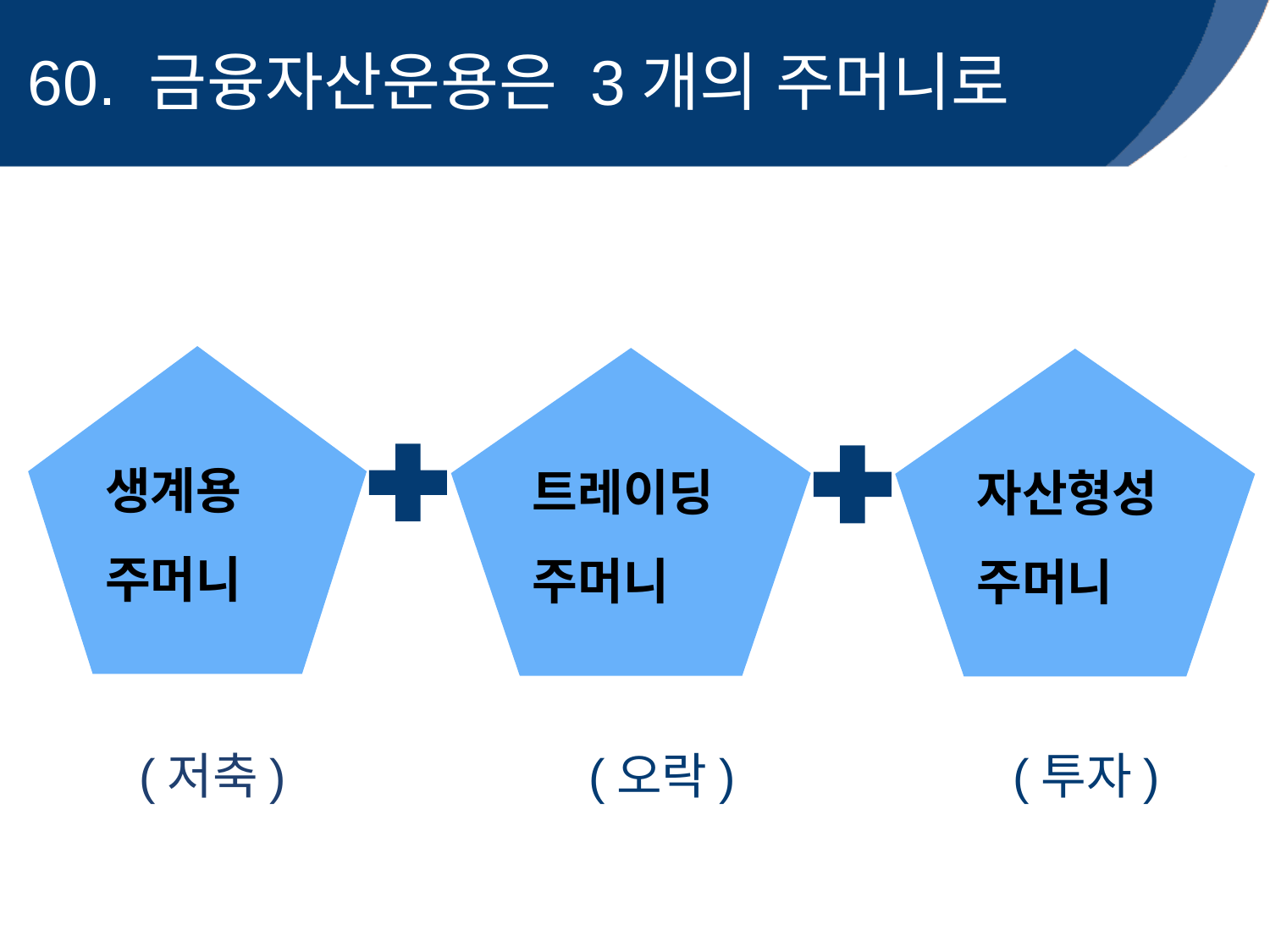

60. 금융자산운용은 3개의 주머니로
생계용
주머니
트레이딩
주머니
자산형성
주머니

(저축)
(오락)
(투자)